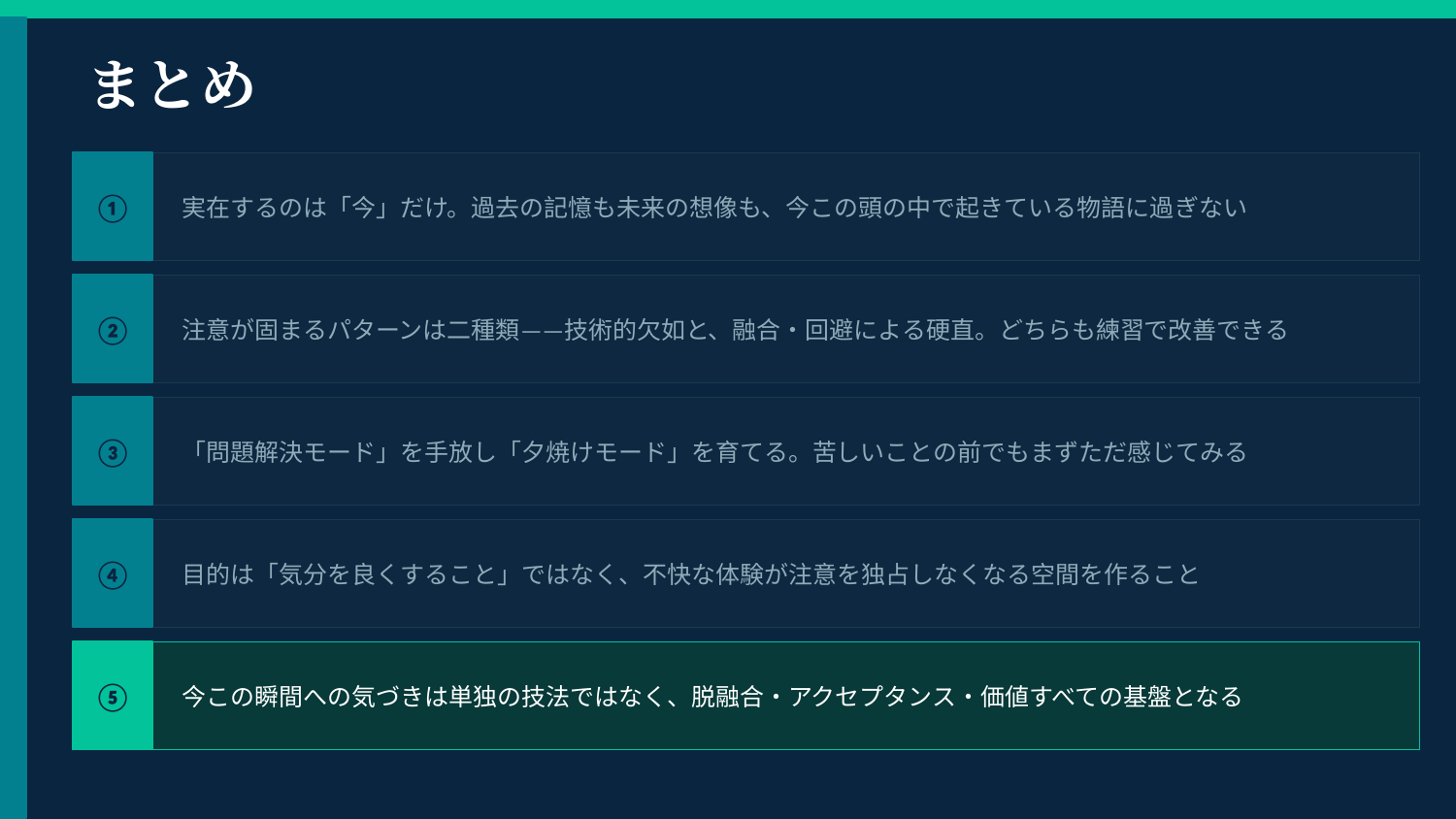

まとめ

①
実在するのは「今」だけ。過去の記憶も未来の想像も、今この頭の中で起きている物語に過ぎない

②
注意が固まるパターンは二種類——技術的欠如と、融合・回避による硬直。どちらも練習で改善できる

③
「問題解決モード」を手放し「夕焼けモード」を育てる。苦しいことの前でもまずただ感じてみる

④
目的は「気分を良くすること」ではなく、不快な体験が注意を独占しなくなる空間を作ること

⑤
今この瞬間への気づきは単独の技法ではなく、脱融合・アクセプタンス・価値すべての基盤となる